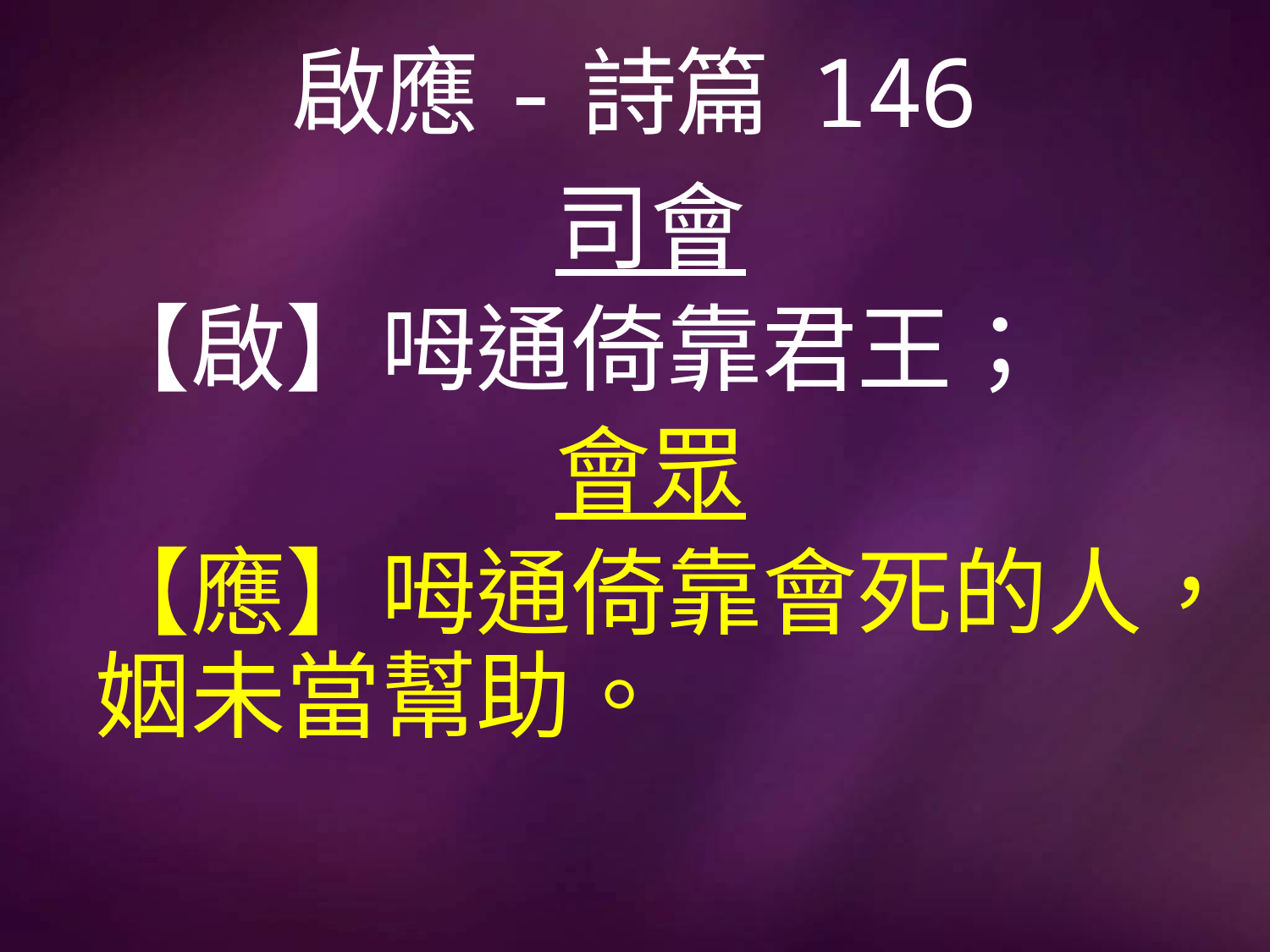

# 啟應-詩篇 146
司會
【啟】呣通倚靠君王；
會眾
【應】呣通倚靠會死的人，姻未當幫助。